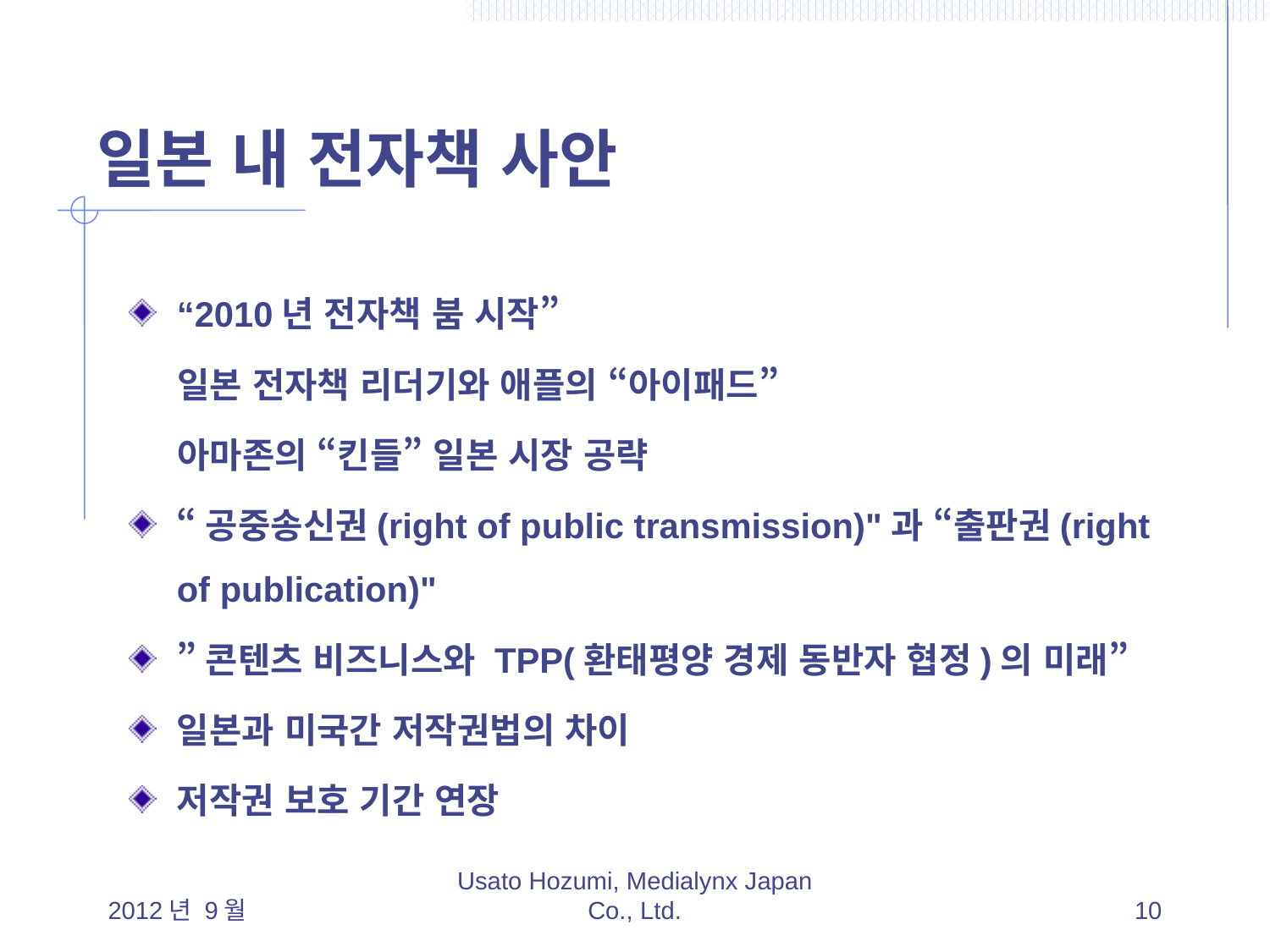

# 일본 내 전자책 사안
“2010년 전자책 붐 시작”
    일본 전자책 리더기와 애플의 “아이패드”
    아마존의 “킨들” 일본 시장 공략
“공중송신권(right of public transmission)"과 “출판권(right of publication)"
”콘텐츠 비즈니스와 TPP(환태평양 경제 동반자 협정)의 미래”
일본과 미국간 저작권법의 차이
저작권 보호 기간 연장
2012년 9월
Usato Hozumi, Medialynx Japan Co., Ltd.
10